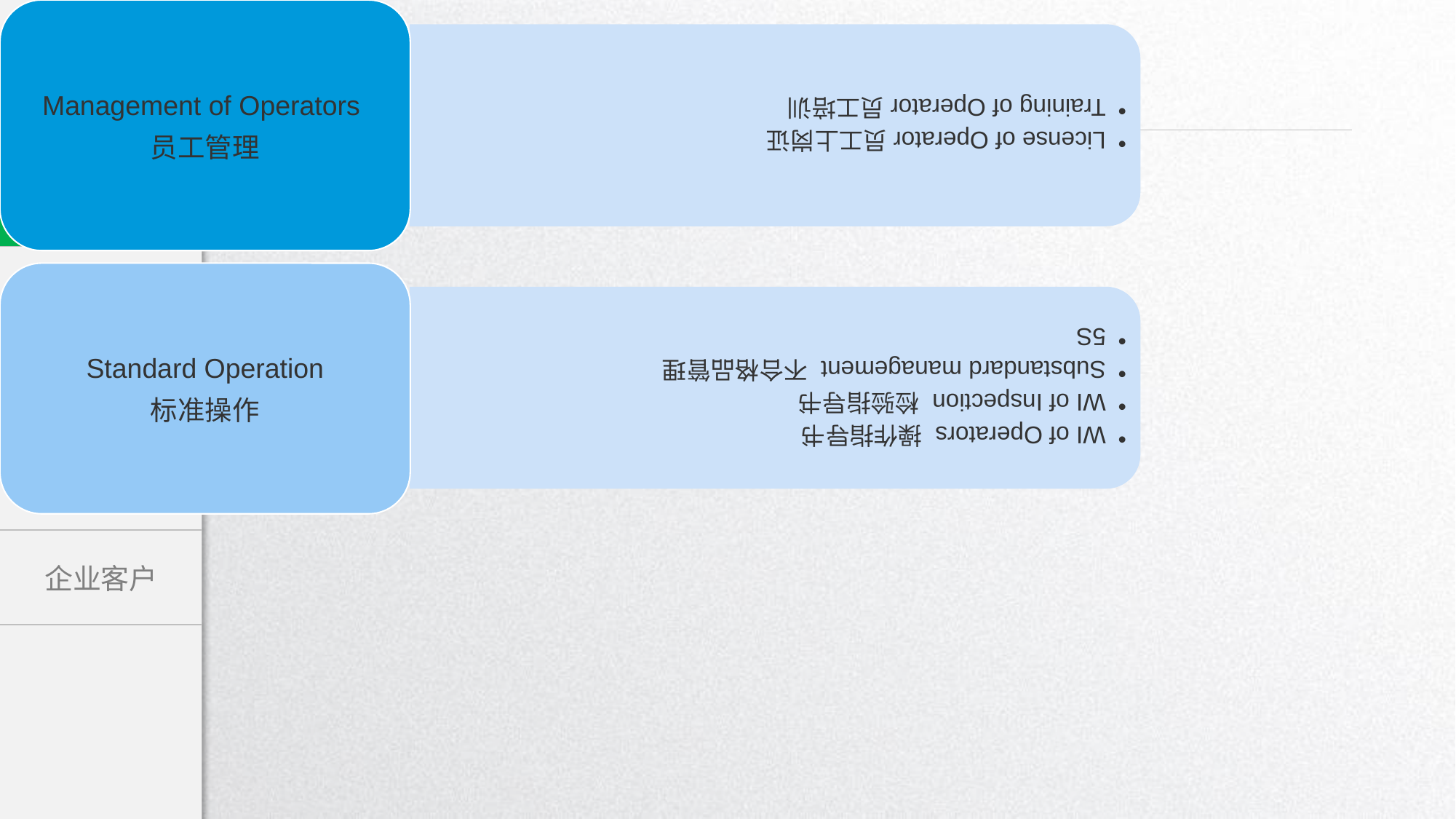

生产管理

License of Operator员工上岗证
Training of Operator员工培训
Management of Operators
员工管理
WI of Operators 操作指导书
WI of Inspection 检验指导书
Substandard management 不合格品管理
5S
Standard Operation
标准操作